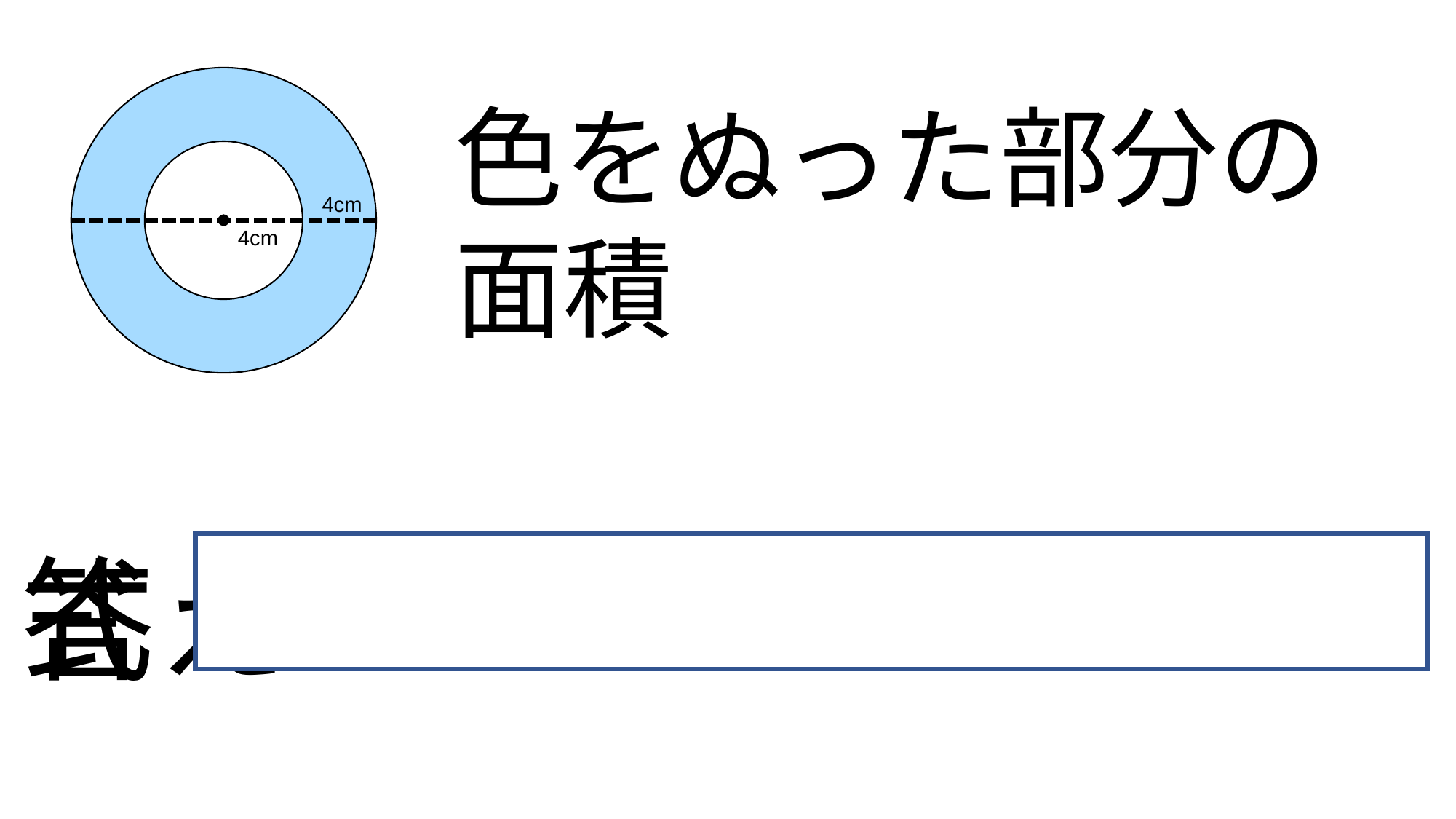

4cm

4cm
色をぬった部分の面積
答え
式
150.72cm2
8×8×3.14-4×4×3.14